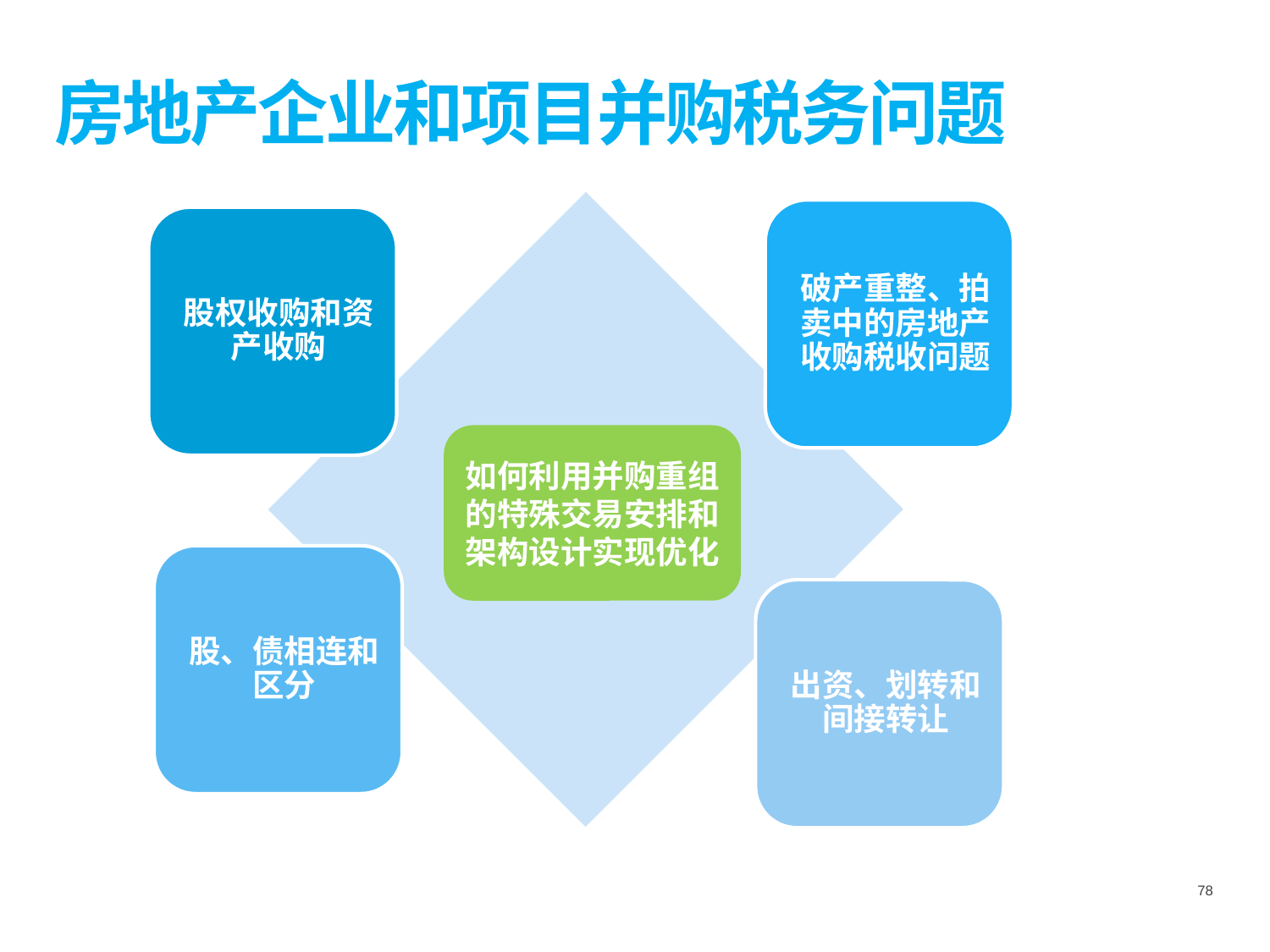

# 房地产企业和项目并购税务问题
股权收购和资产收购
破产重整、拍卖中的房地产收购税收问题
股、债相连和区分
出资、划转和间接转让
如何利用并购重组的特殊交易安排和架构设计实现优化
78